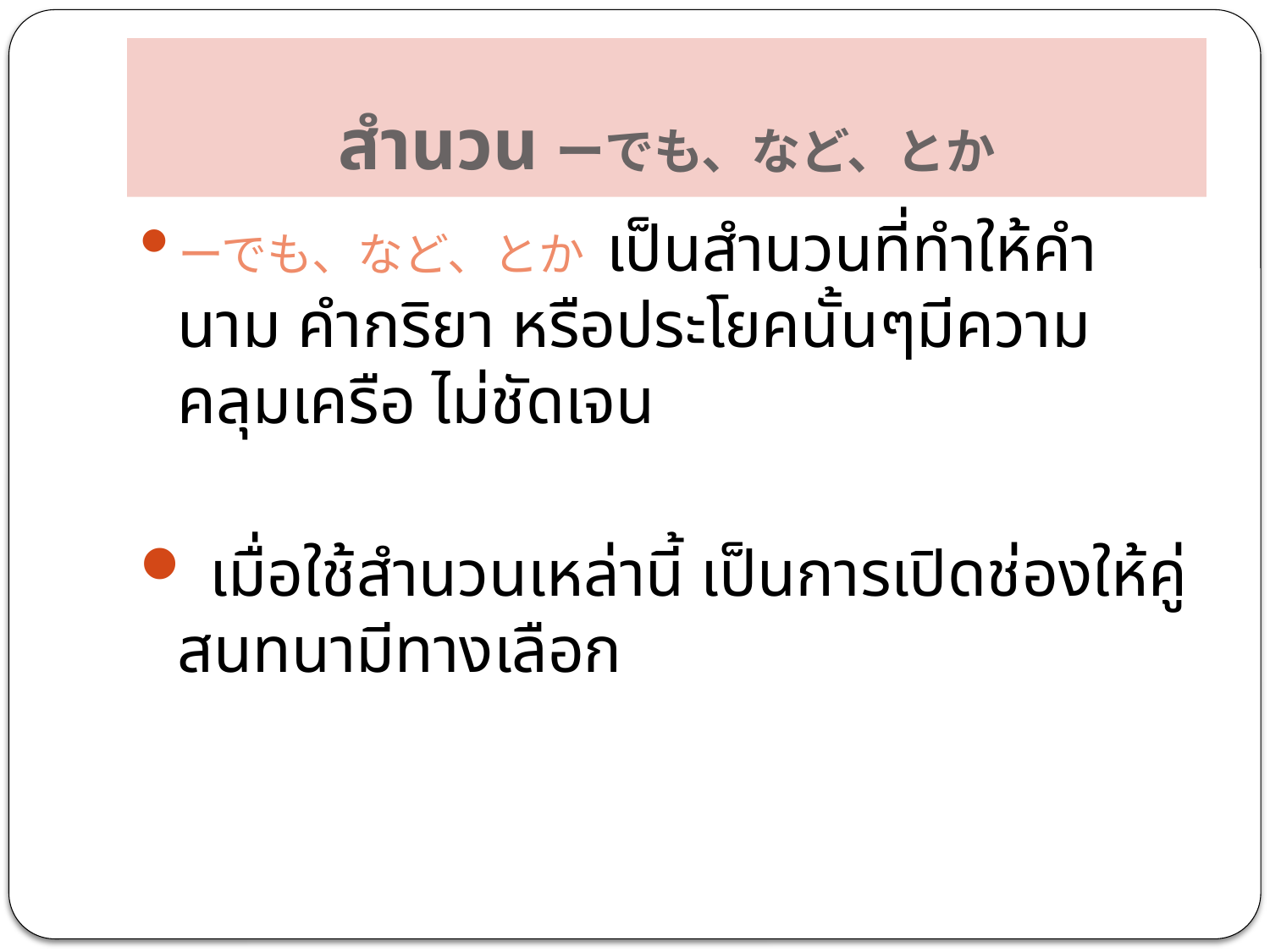

# สำนวนーでも、など、とか
ーでも、など、とか เป็นสำนวนที่ทำให้คำนาม คำกริยา หรือประโยคนั้นๆมีความคลุมเครือ ไม่ชัดเจน

 เมื่อใช้สำนวนเหล่านี้ เป็นการเปิดช่องให้คู่สนทนามีทางเลือก